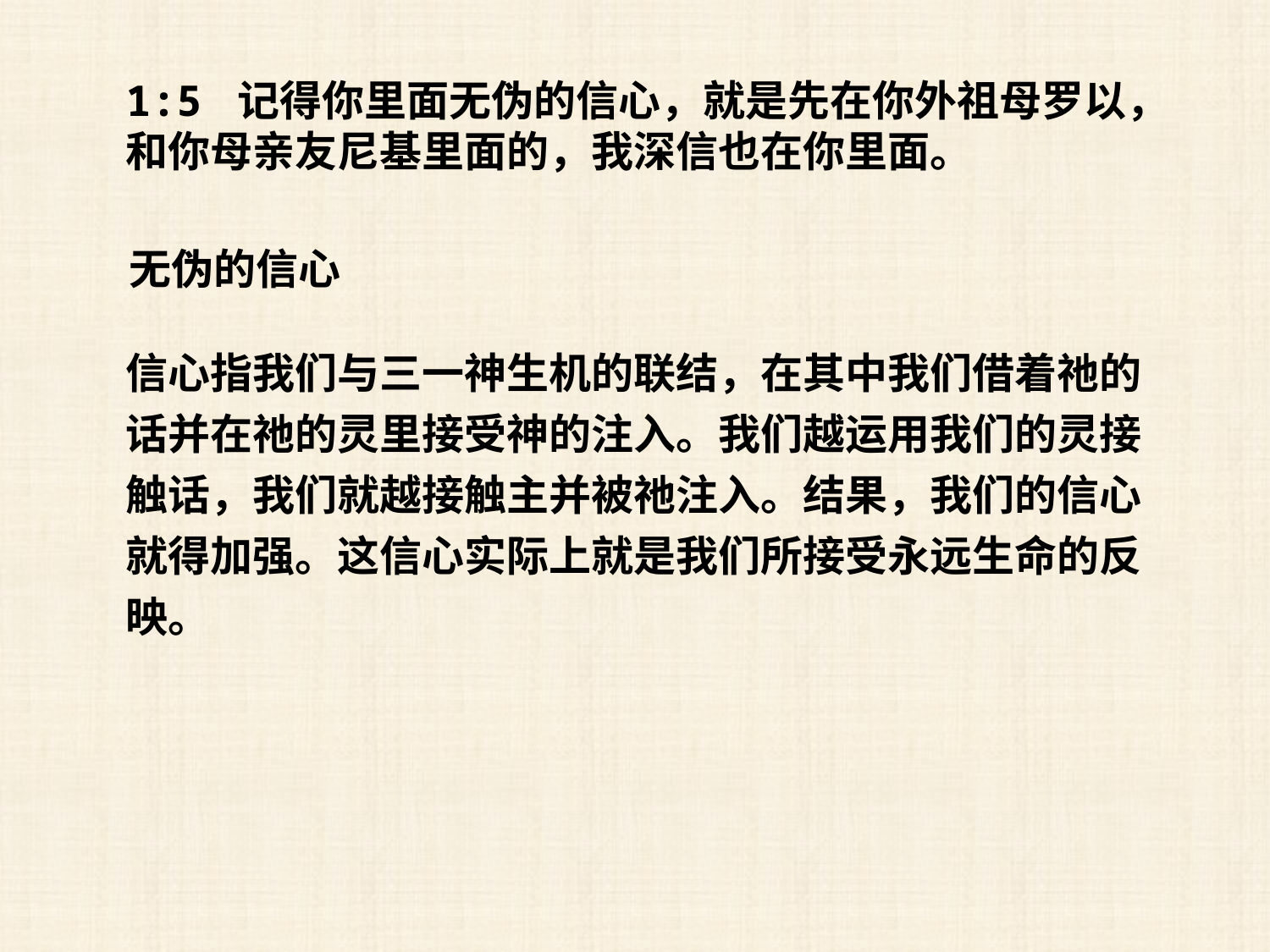

1:5 记得你里面无伪的信心，就是先在你外祖母罗以，和你母亲友尼基里面的，我深信也在你里面。
无伪的信心
信心指我们与三一神生机的联结，在其中我们借着祂的话并在祂的灵里接受神的注入。我们越运用我们的灵接触话，我们就越接触主并被祂注入。结果，我们的信心就得加强。这信心实际上就是我们所接受永远生命的反映。